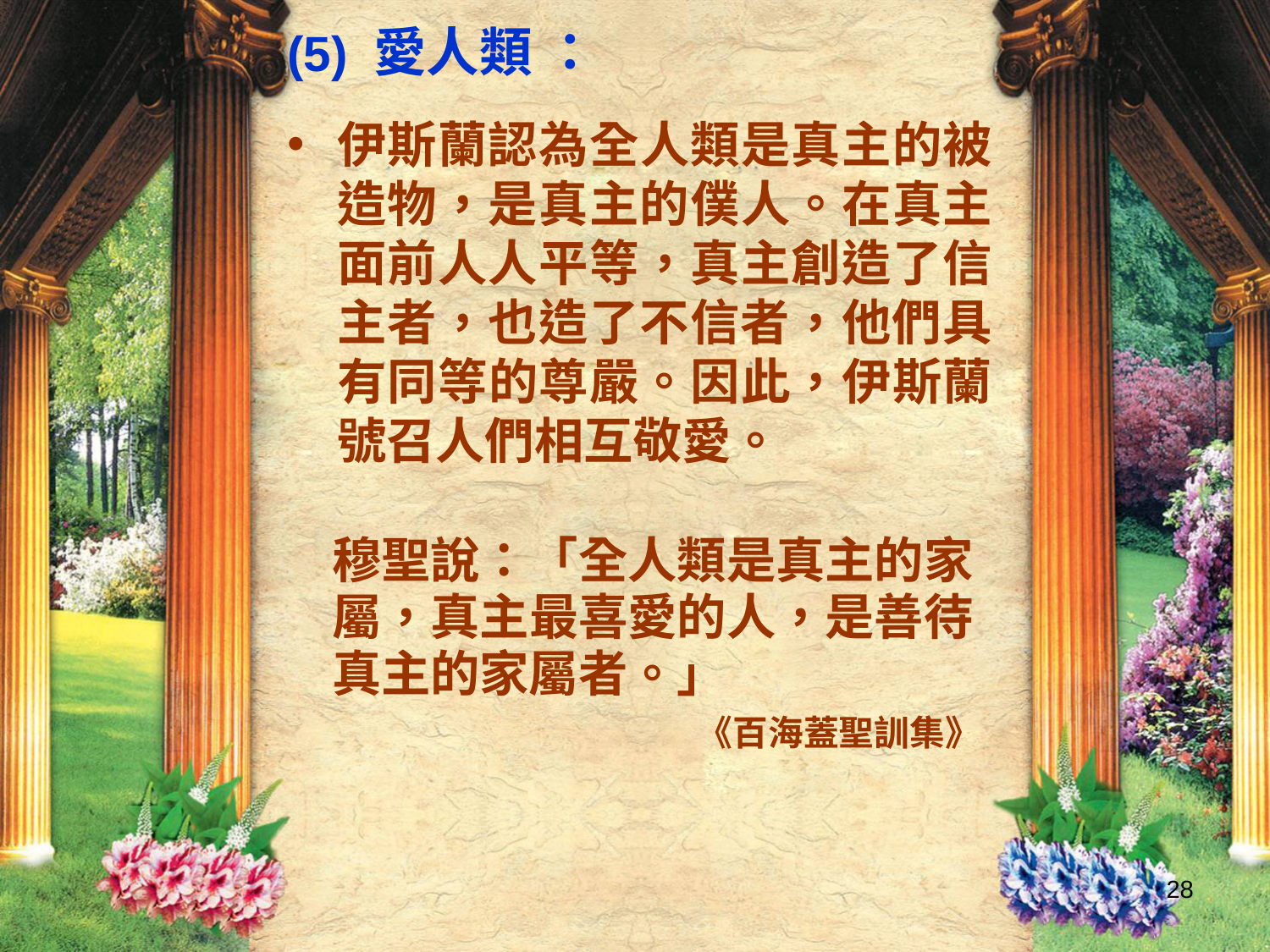

(5) 愛人類 ：
伊斯蘭認為全人類是真主的被造物，是真主的僕人。在真主面前人人平等，真主創造了信主者，也造了不信者，他們具有同等的尊嚴。因此，伊斯蘭號召人們相互敬愛。
穆聖說：「全人類是真主的家屬，真主最喜愛的人，是善待真主的家屬者。」
《百海蓋聖訓集》

28